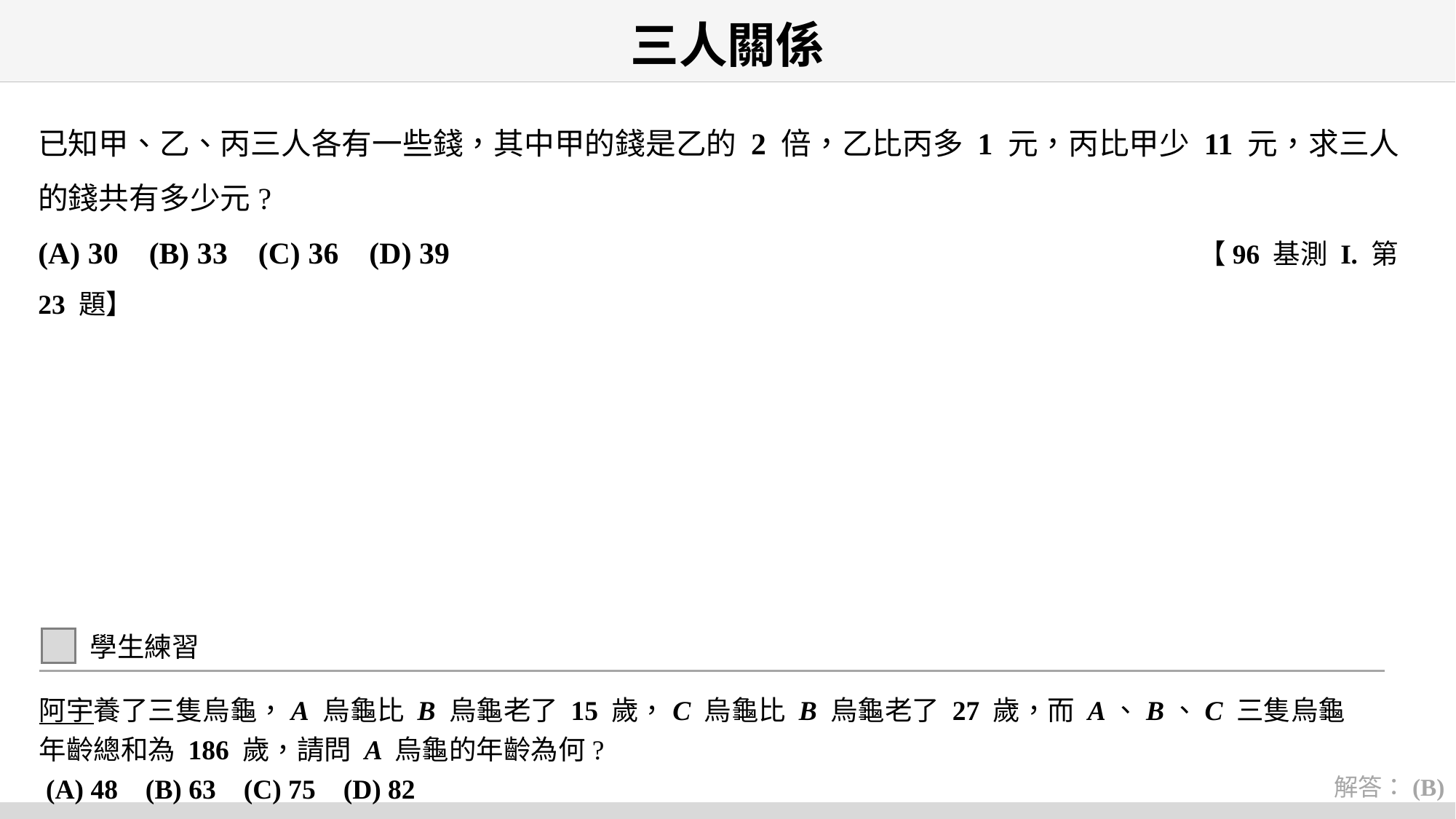

# 三人關係
已知甲、乙、丙三人各有一些錢，其中甲的錢是乙的 2 倍，乙比丙多 1 元，丙比甲少 11 元，求三人的錢共有多少元?
(A) 30    (B) 33    (C) 36    (D) 39                                                                                                 【96 基測 I. 第 23 題】
學生練習

阿宇養了三隻烏龜，A 烏龜比 B 烏龜老了 15 歲，C 烏龜比 B 烏龜老了 27 歲，而 A、B、C 三隻烏龜年齡總和為 186 歲，請問 A 烏龜的年齡為何?
 (A) 48    (B) 63    (C) 75    (D) 82
解答：(B)